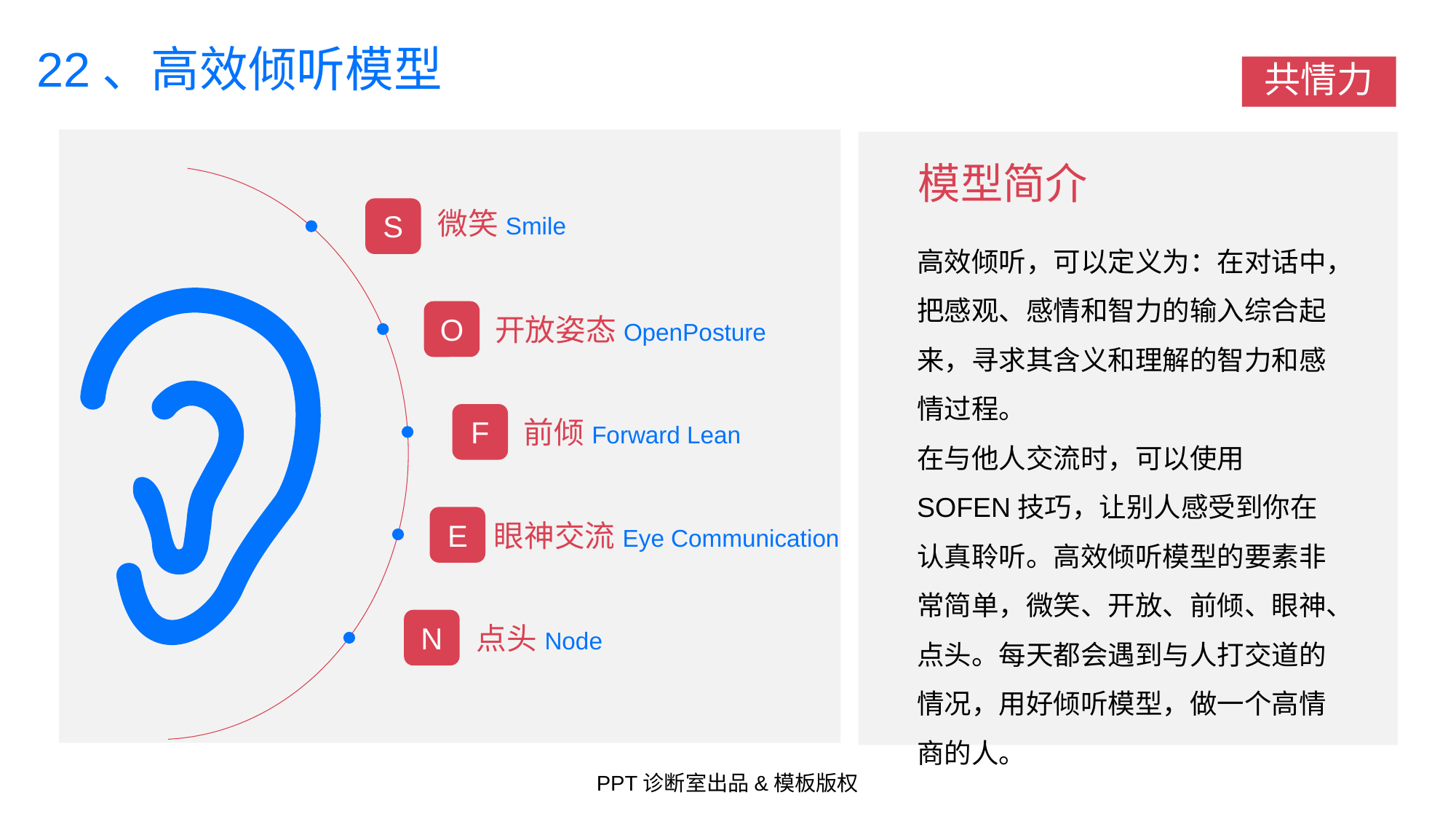

22、高效倾听模型
共情力

模型简介
高效倾听，可以定义为：在对话中，把感观、感情和智力的输入综合起来，寻求其含义和理解的智力和感情过程。
在与他人交流时，可以使用SOFEN技巧，让别人感受到你在认真聆听。高效倾听模型的要素非常简单，微笑、开放、前倾、眼神、点头。每天都会遇到与人打交道的情况，用好倾听模型，做一个高情商的人。

微笑Smile
S

开放姿态OpenPosture
O

前倾Forward Lean
F

眼神交流Eye Communication
E

点头Node
N

PPT诊断室出品&模板版权